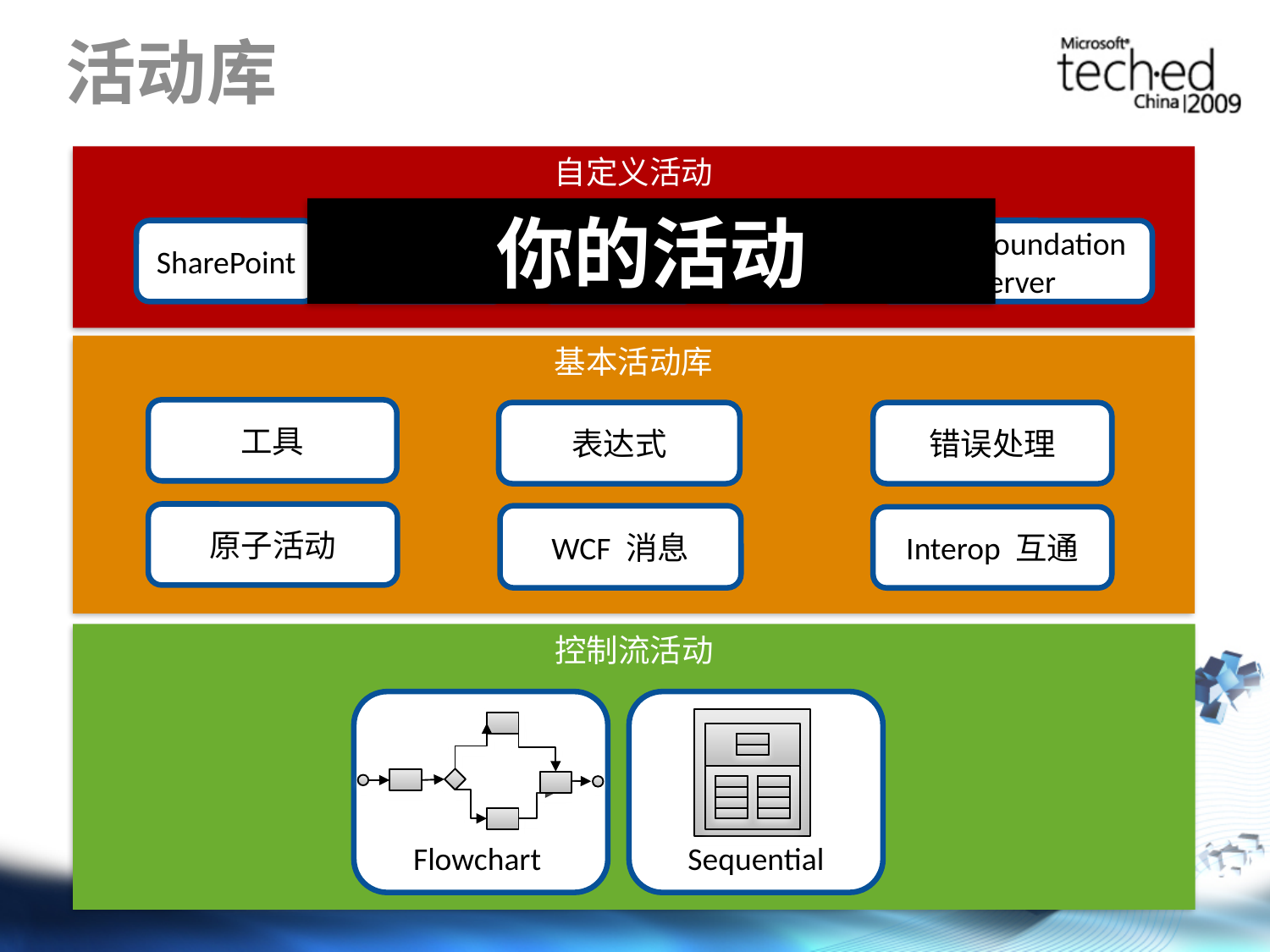

# 活动库
自定义活动
你的活动
SharePoint
Dynamics
Systems Center
HPC
Team Foundation Server
基本活动库
工具
表达式
错误处理
原子活动
WCF 消息
Interop 互通
控制流活动
Flowchart

Sequential